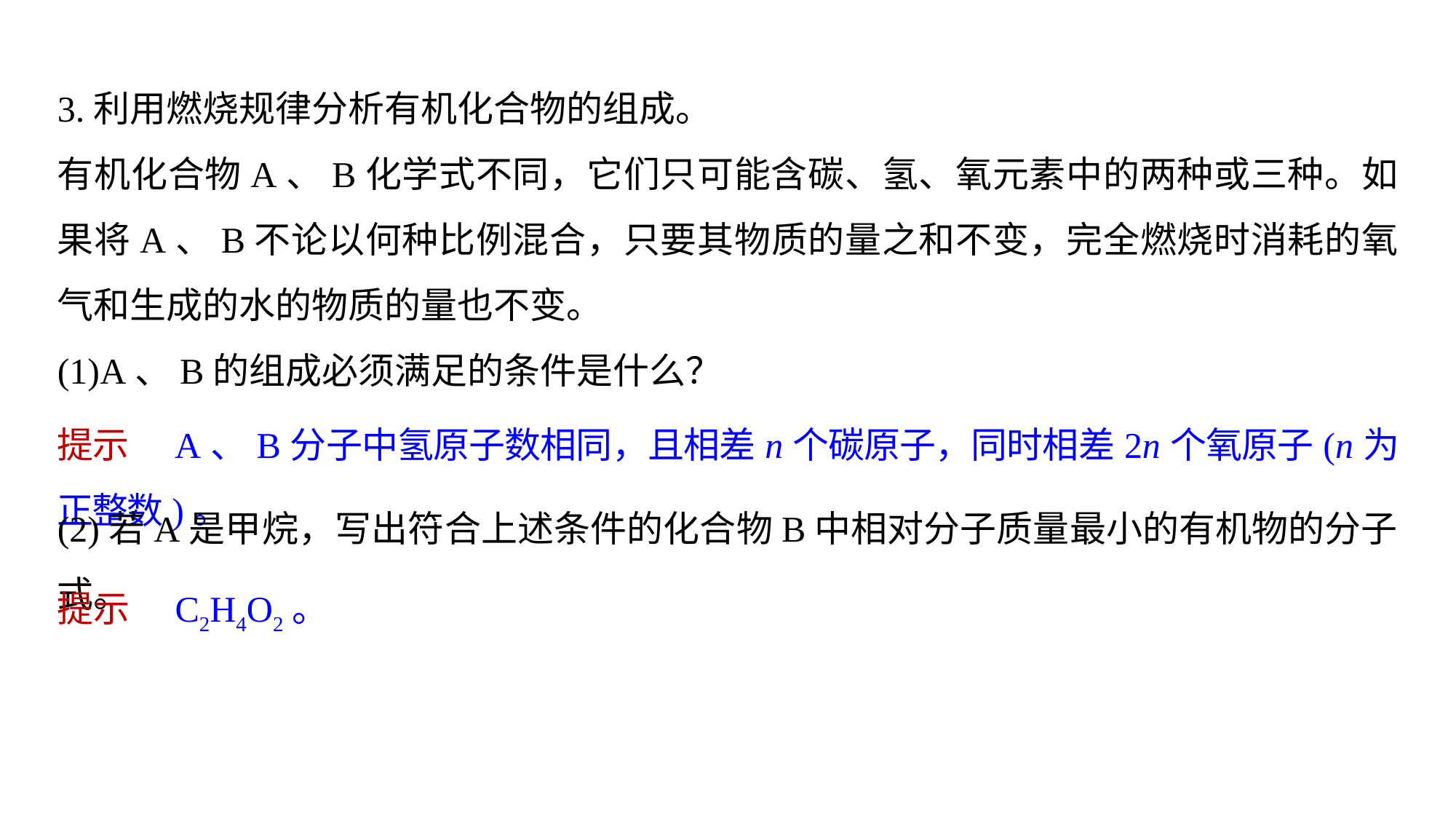

3.利用燃烧规律分析有机化合物的组成。
有机化合物A、B化学式不同，它们只可能含碳、氢、氧元素中的两种或三种。如果将A、B不论以何种比例混合，只要其物质的量之和不变，完全燃烧时消耗的氧气和生成的水的物质的量也不变。
(1)A、B的组成必须满足的条件是什么？
提示　A、B分子中氢原子数相同，且相差n个碳原子，同时相差2n个氧原子(n为正整数)。
(2)若A是甲烷，写出符合上述条件的化合物B中相对分子质量最小的有机物的分子式。
提示　C2H4O2。